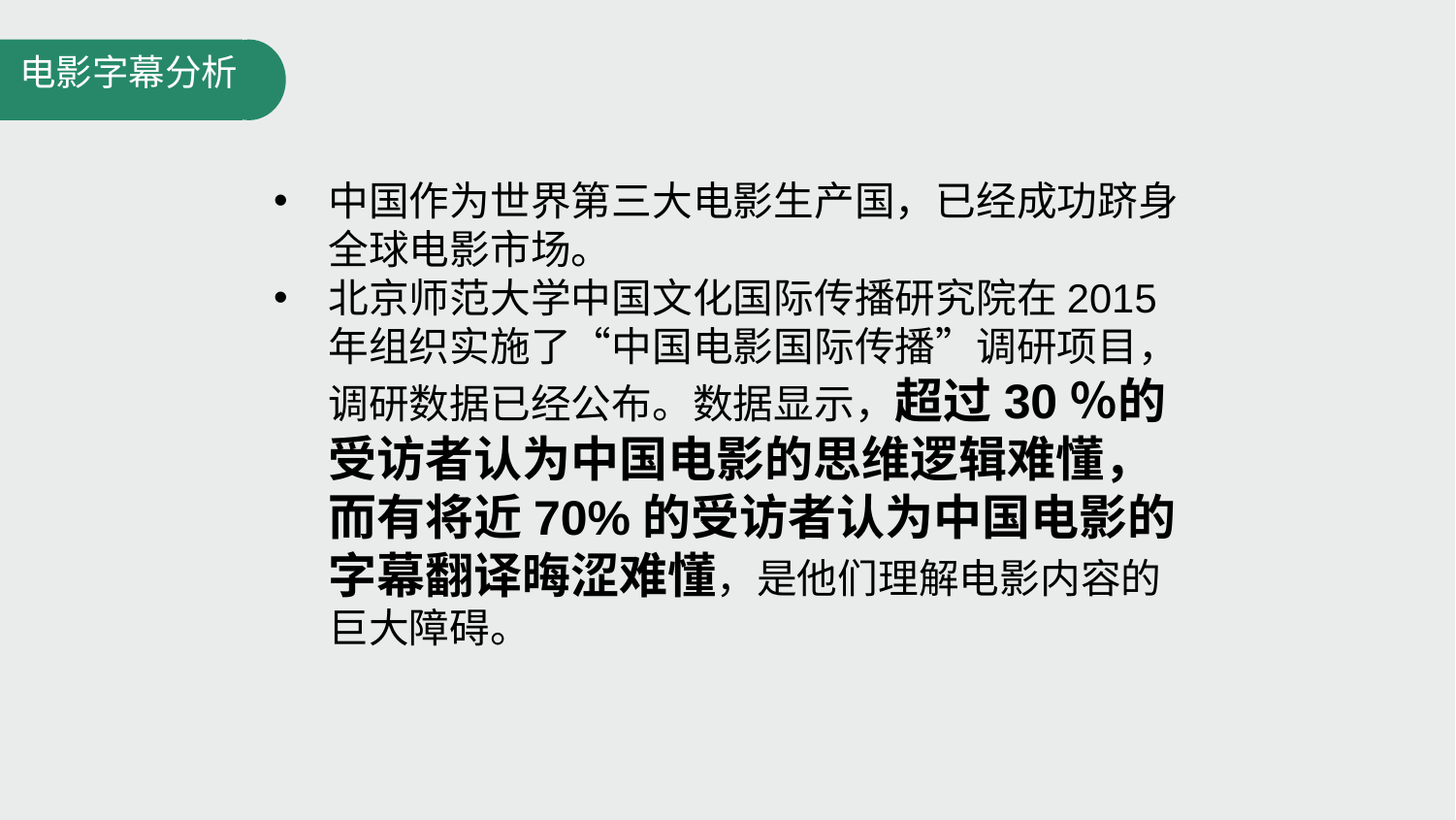

电影字幕分析
中国作为世界第三大电影生产国，已经成功跻身全球电影市场。
北京师范大学中国文化国际传播研究院在2015年组织实施了“中国电影国际传播”调研项目，调研数据已经公布。数据显示，超过30％的受访者认为中国电影的思维逻辑难懂，而有将近70%的受访者认为中国电影的字幕翻译晦涩难懂，是他们理解电影内容的巨大障碍。